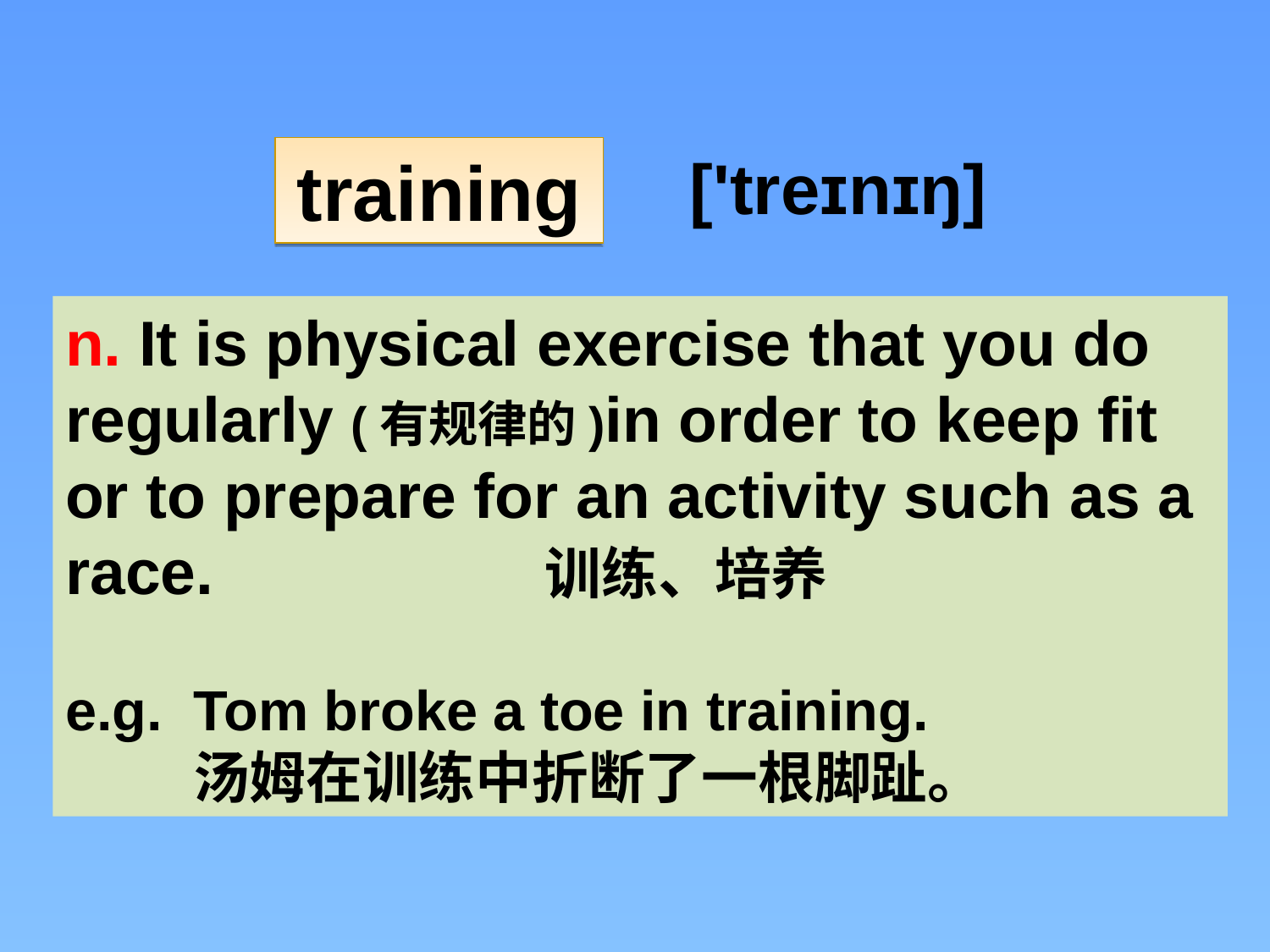

training
['treɪnɪŋ]
n. It is physical exercise that you do regularly (有规律的)in order to keep fit or to prepare for an activity such as a race.                  训练、培养

e.g.  Tom broke a toe in training.
         汤姆在训练中折断了一根脚趾。